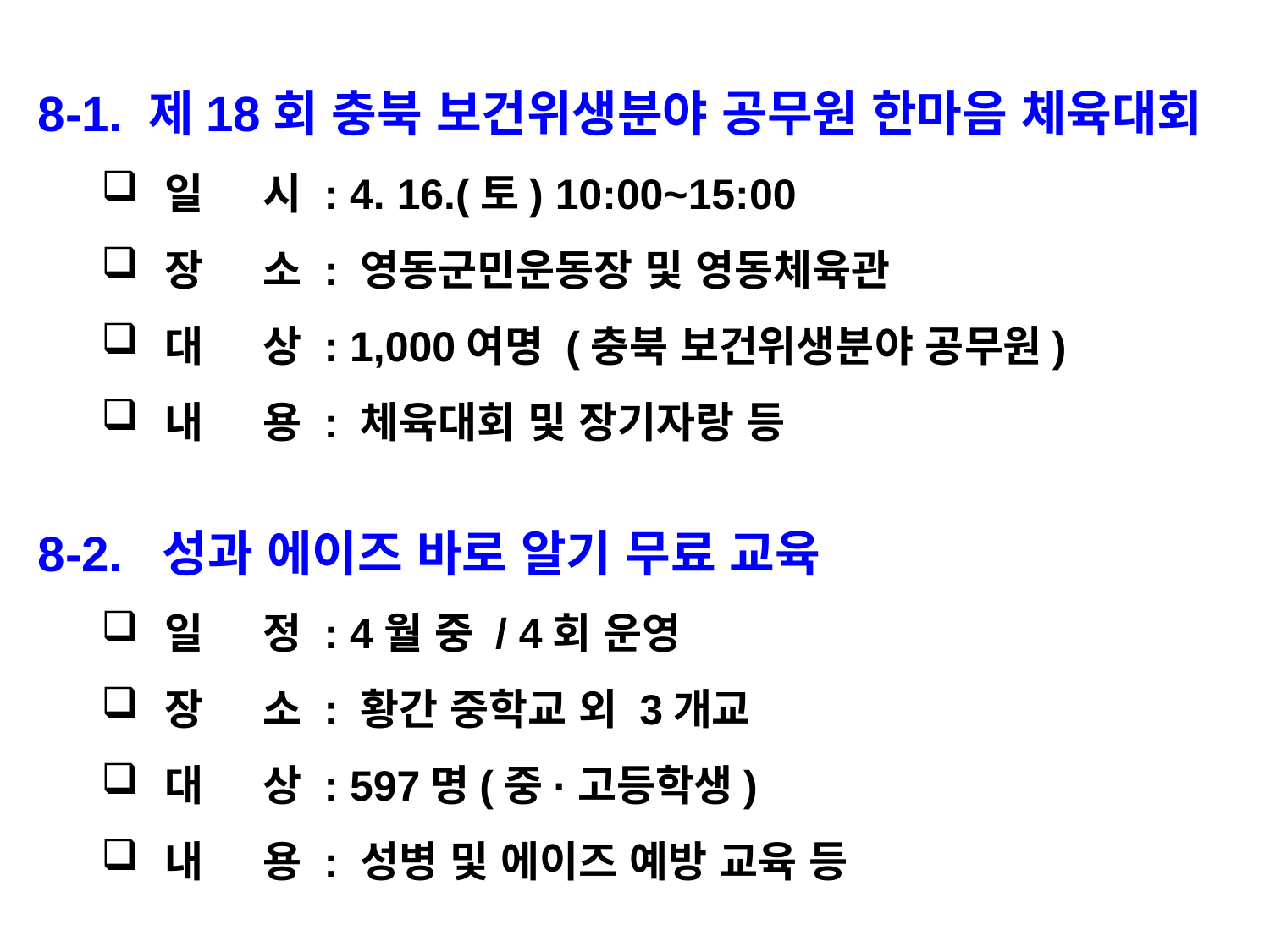

8-1. 제18회 충북 보건위생분야 공무원 한마음 체육대회
일     시 : 4. 16.(토) 10:00~15:00
장     소 : 영동군민운동장 및 영동체육관
대     상 : 1,000여명 (충북 보건위생분야 공무원)
내     용 : 체육대회 및 장기자랑 등

8-2.  성과 에이즈 바로 알기 무료 교육
일     정 : 4월 중 / 4회 운영
장     소 : 황간 중학교 외 3개교
대     상 : 597명(중·고등학생)
내     용 : 성병 및 에이즈 예방 교육 등